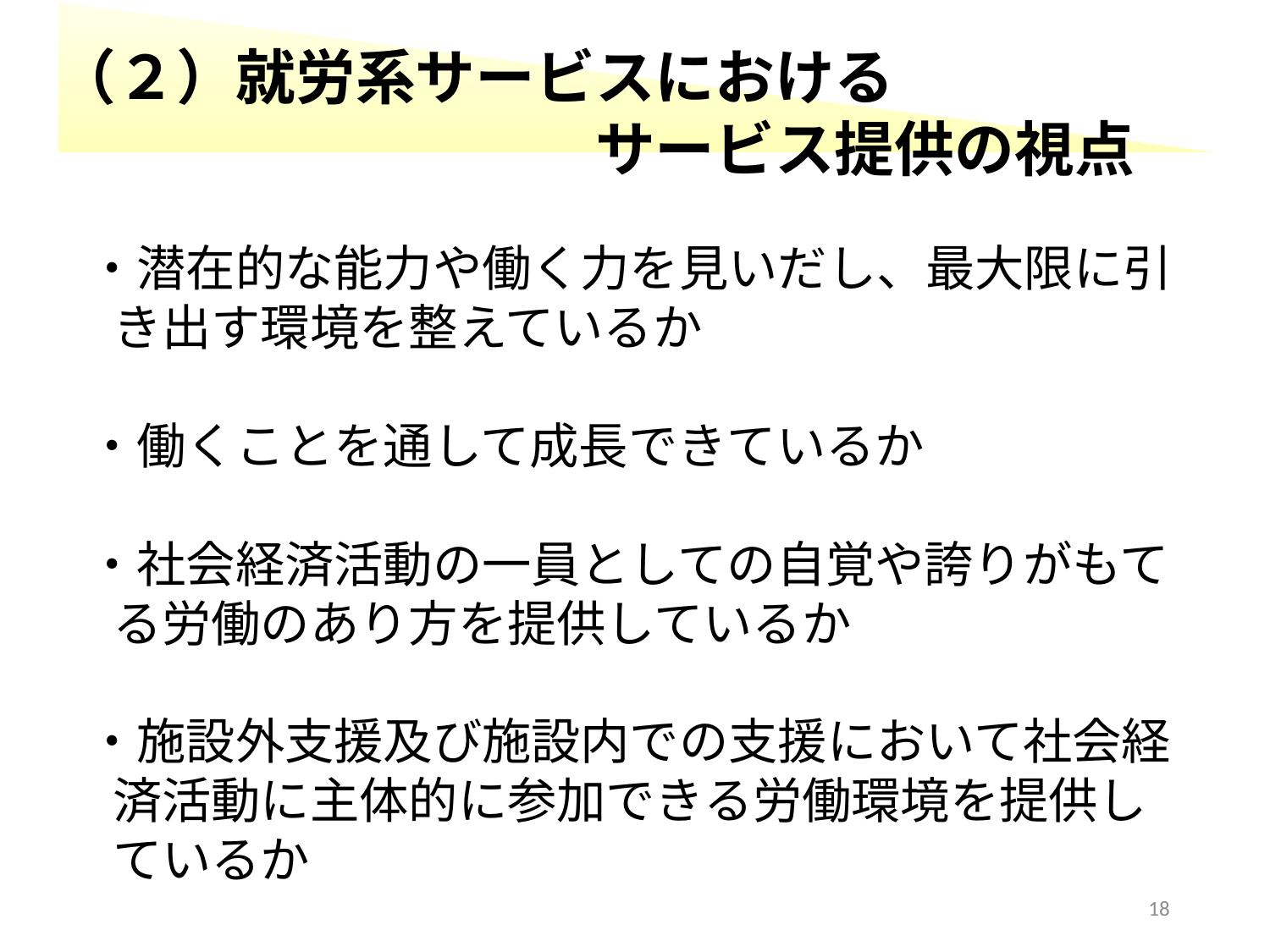

（２）就労系サービスにおける
　　　　　　　　　サービス提供の視点
・潜在的な能力や働く力を見いだし、最大限に引き出す環境を整えているか

・働くことを通して成長できているか

・社会経済活動の一員としての自覚や誇りがもてる労働のあり方を提供しているか

・施設外支援及び施設内での支援において社会経済活動に主体的に参加できる労働環境を提供しているか

18